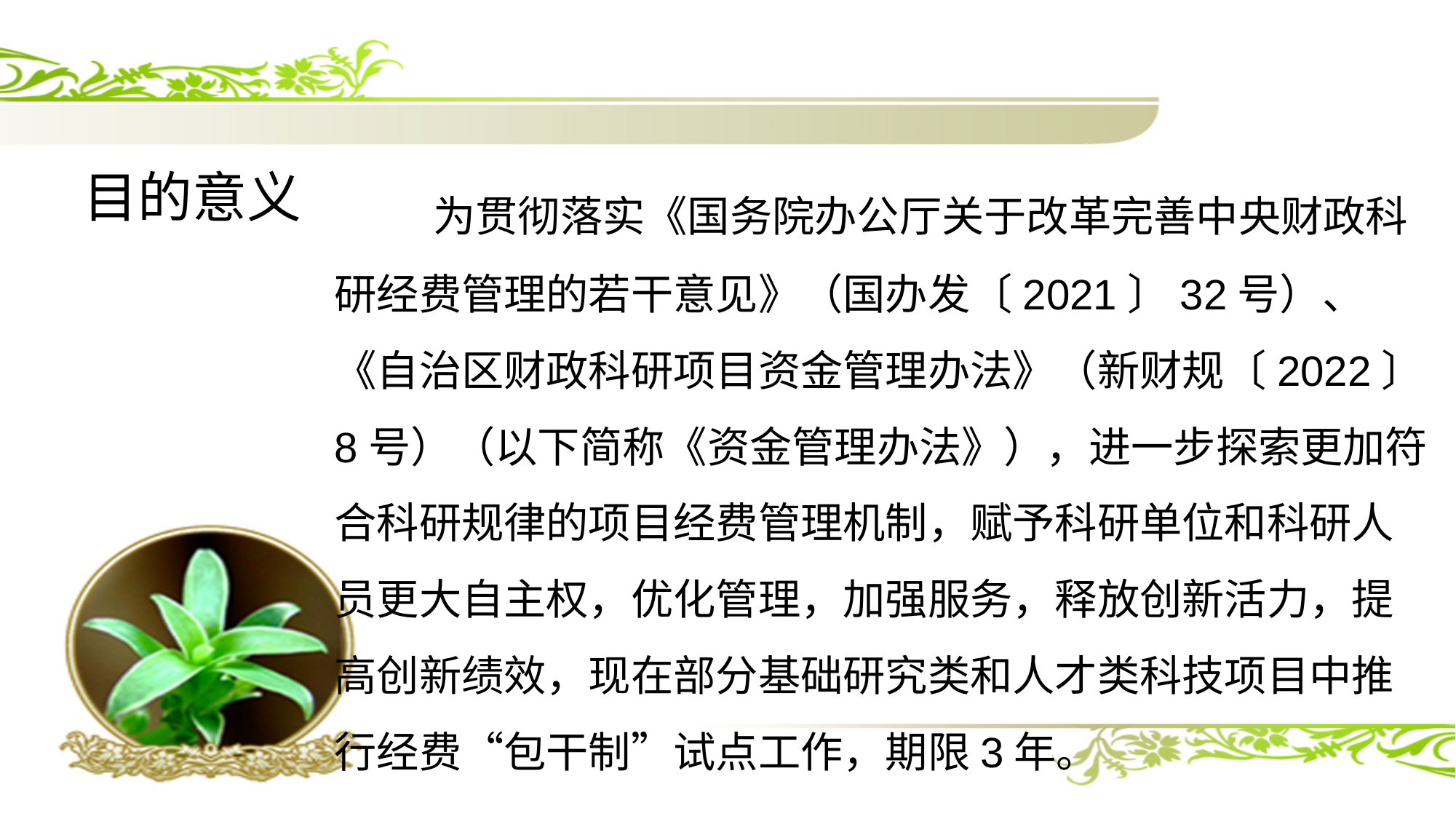

为贯彻落实《国务院办公厅关于改革完善中央财政科研经费管理的若干意见》（国办发〔2021〕32号）、《自治区财政科研项目资金管理办法》（新财规〔2022〕8号）（以下简称《资金管理办法》），进一步探索更加符合科研规律的项目经费管理机制，赋予科研单位和科研人员更大自主权，优化管理，加强服务，释放创新活力，提高创新绩效，现在部分基础研究类和人才类科技项目中推行经费“包干制”试点工作，期限3年。
# 目的意义